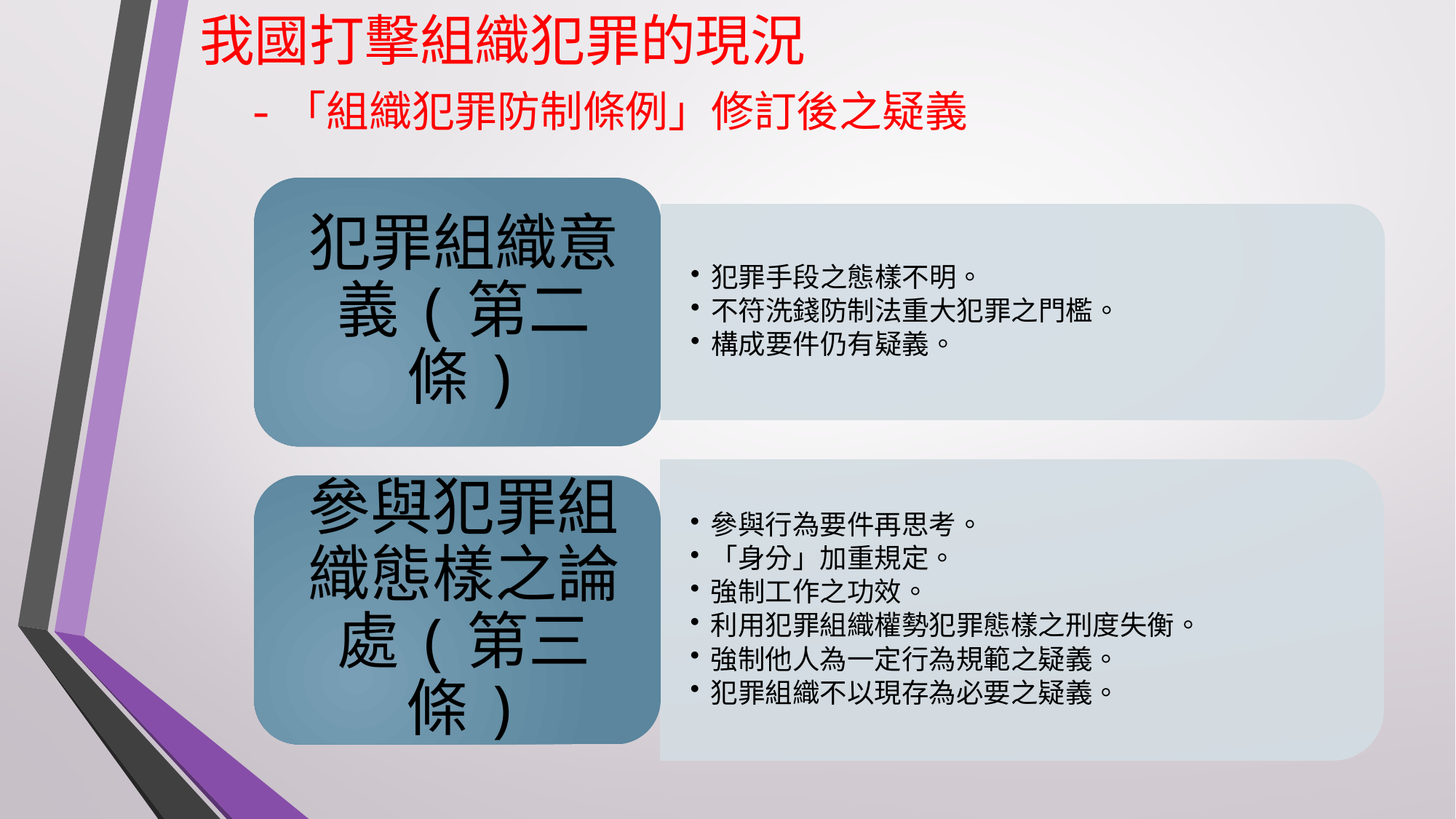

# 我國打擊組織犯罪的現況 -「組織犯罪防制條例」修訂後之疑義
犯罪手段之態樣不明。
不符洗錢防制法重大犯罪之門檻。
構成要件仍有疑義。
犯罪組織意義(第二條)
參與行為要件再思考。
「身分」加重規定。
強制工作之功效。
利用犯罪組織權勢犯罪態樣之刑度失衡。
強制他人為一定行為規範之疑義。
犯罪組織不以現存為必要之疑義。
參與犯罪組織態樣之論處(第三條)